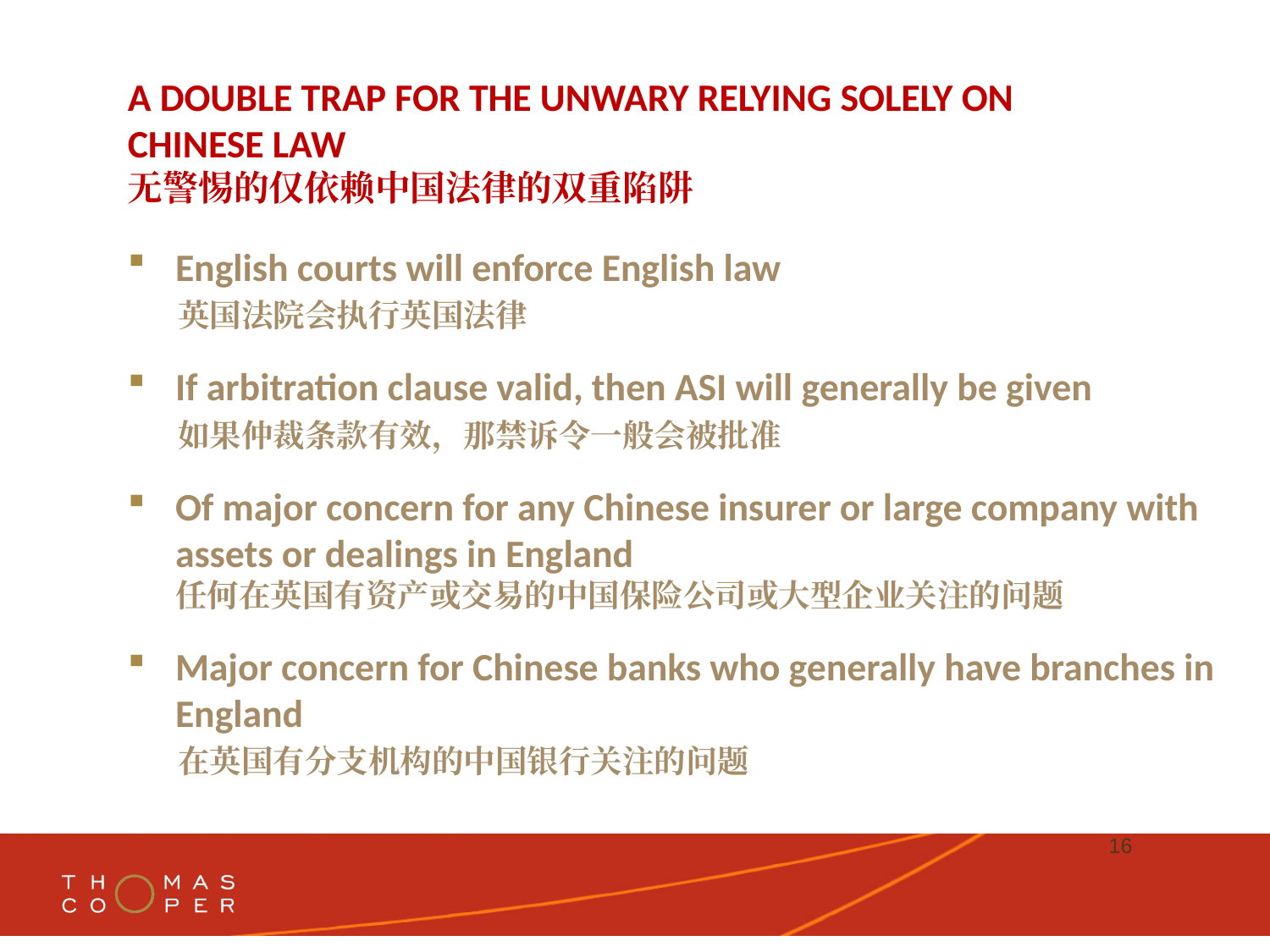

# A DOUBLE TRAP FOR THE UNWARY RELYING SOLELY ON CHINESE LAW 无警惕的仅依赖中国法律的双重陷阱
English courts will enforce English law
英国法院会执行英国法律
If arbitration clause valid, then ASI will generally be given
如果仲裁条款有效，那禁诉令一般会被批准
Of major concern for any Chinese insurer or large company with assets or dealings in England
任何在英国有资产或交易的中国保险公司或大型企业关注的问题
Major concern for Chinese banks who generally have branches in England
在英国有分支机构的中国银行关注的问题
16